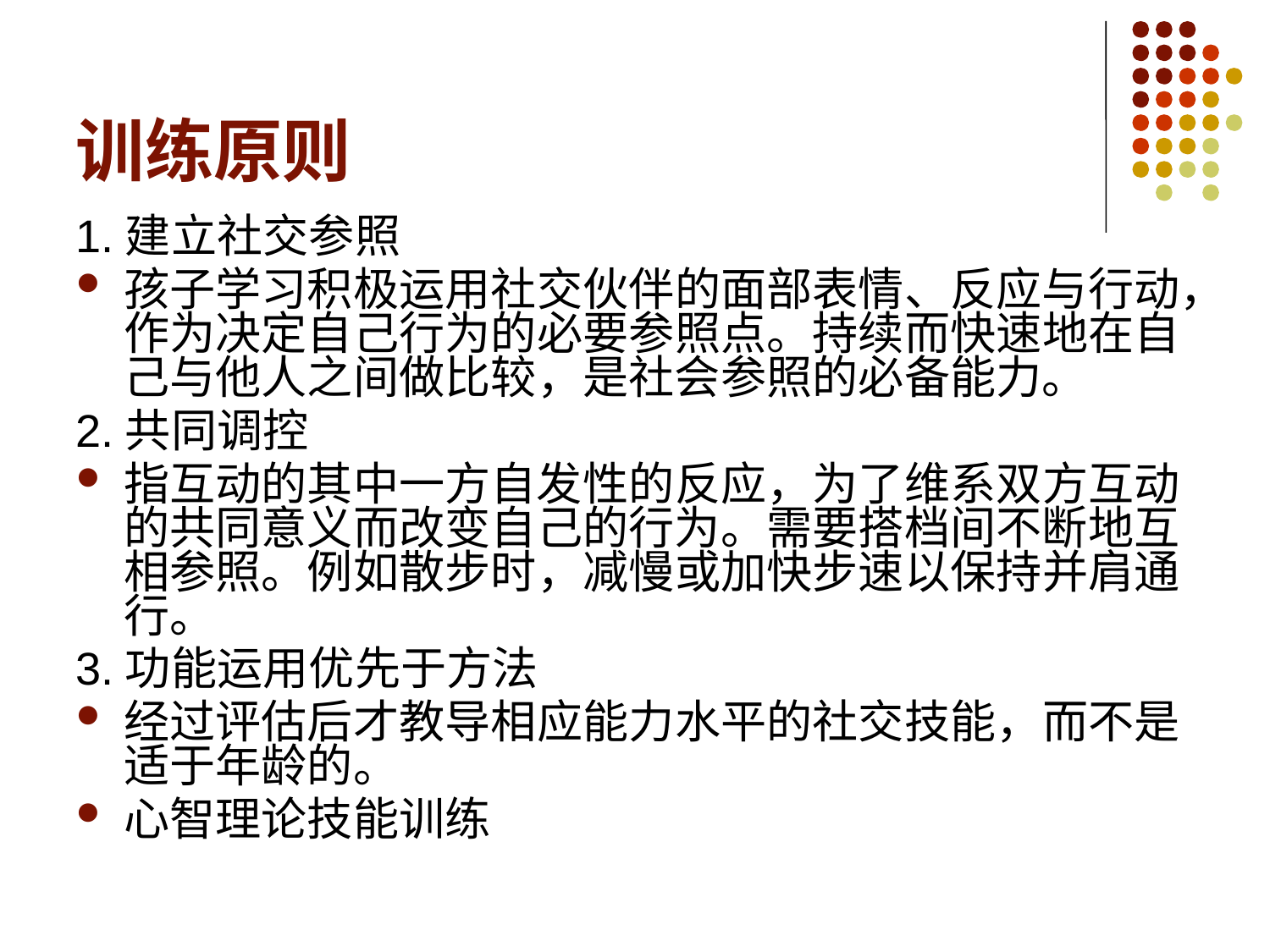

# 训练原则
1.建立社交参照
孩子学习积极运用社交伙伴的面部表情、反应与行动，作为决定自己行为的必要参照点。持续而快速地在自己与他人之间做比较，是社会参照的必备能力。
2.共同调控
指互动的其中一方自发性的反应，为了维系双方互动的共同意义而改变自己的行为。需要搭档间不断地互相参照。例如散步时，减慢或加快步速以保持并肩通行。
3.功能运用优先于方法
经过评估后才教导相应能力水平的社交技能，而不是适于年龄的。
心智理论技能训练